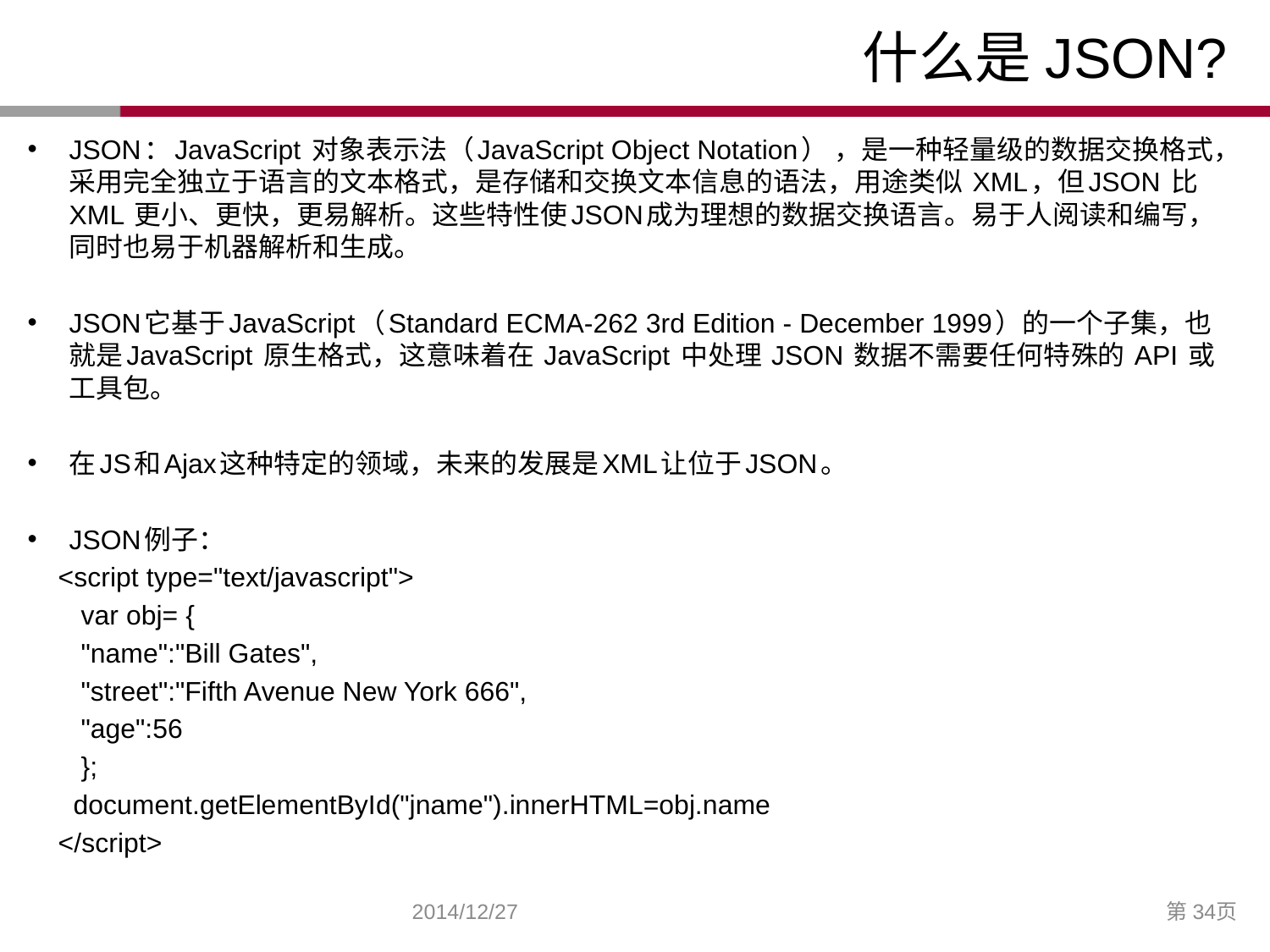

# 什么是JSON?
JSON：JavaScript 对象表示法（JavaScript Object Notation） ，是一种轻量级的数据交换格式，采用完全独立于语言的文本格式，是存储和交换文本信息的语法，用途类似 XML，但JSON 比 XML 更小、更快，更易解析。这些特性使JSON成为理想的数据交换语言。易于人阅读和编写，同时也易于机器解析和生成。

JSON它基于JavaScript（Standard ECMA-262 3rd Edition - December 1999）的一个子集，也就是JavaScript 原生格式，这意味着在 JavaScript 中处理 JSON 数据不需要任何特殊的 API 或工具包。

在JS和Ajax这种特定的领域，未来的发展是XML让位于JSON。

JSON例子：
    <script type="text/javascript">
       var obj= {
       "name":"Bill Gates",
       "street":"Fifth Avenue New York 666",
       "age":56
       };
      document.getElementById("jname").innerHTML=obj.name
    </script>
2014/12/27
第34页